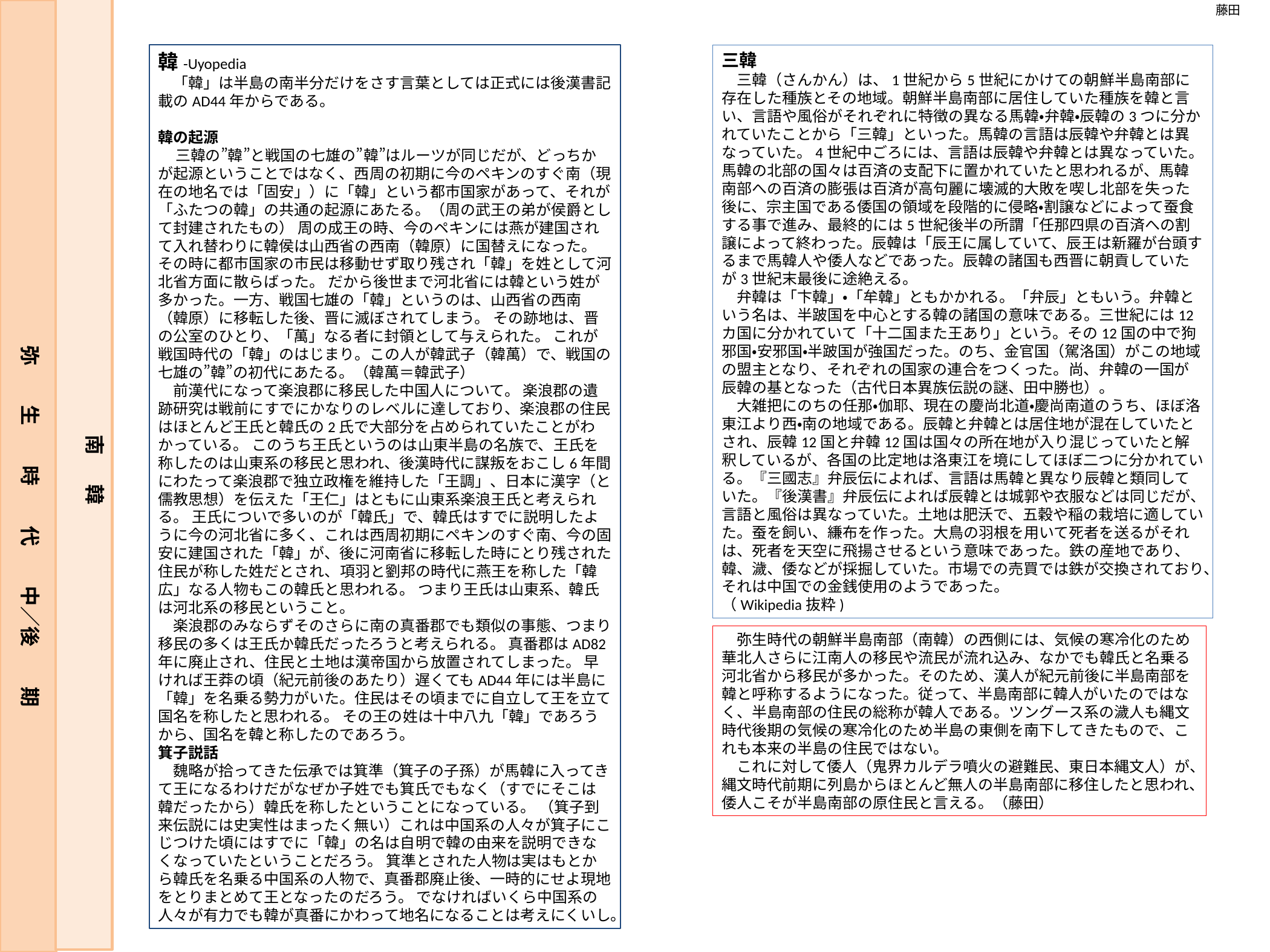

藤田
韓-Uyopedia
　「韓」は半島の南半分だけをさす言葉としては正式には後漢書記載のAD44年からである。

韓の起源
    三韓の”韓”と戦国の七雄の”韓”はルーツが同じだが、どっちかが起源ということではなく、西周の初期に今のペキンのすぐ南（現在の地名では「固安」）に「韓」という都市国家があって、それが「ふたつの韓」の共通の起源にあたる。（周の武王の弟が侯爵として封建されたもの） 周の成王の時、今のペキンには燕が建国されて入れ替わりに韓侯は山西省の西南（韓原）に国替えになった。 その時に都市国家の市民は移動せず取り残され「韓」を姓として河北省方面に散らばった。 だから後世まで河北省には韓という姓が多かった。一方、戦国七雄の「韓」というのは、山西省の西南（韓原）に移転した後、晋に滅ぼされてしまう。 その跡地は、晋の公室のひとり、「萬」なる者に封領として与えられた。 これが戦国時代の「韓」のはじまり。この人が韓武子（韓萬）で、戦国の七雄の”韓”の初代にあたる。（韓萬＝韓武子）
　前漢代になって楽浪郡に移民した中国人について。 楽浪郡の遺跡研究は戦前にすでにかなりのレベルに達しており、楽浪郡の住民はほとんど王氏と韓氏の2氏で大部分を占められていたことがわかっている。 このうち王氏というのは山東半島の名族で、王氏を称したのは山東系の移民と思われ、後漢時代に謀叛をおこし6年間にわたって楽浪郡で独立政権を維持した「王調」、日本に漢字（と儒教思想）を伝えた「王仁」はともに山東系楽浪王氏と考えられる。 王氏についで多いのが「韓氏」で、韓氏はすでに説明したように今の河北省に多く、これは西周初期にペキンのすぐ南、今の固安に建国された「韓」が、後に河南省に移転した時にとり残された住民が称した姓だとされ、項羽と劉邦の時代に燕王を称した「韓広」なる人物もこの韓氏と思われる。 つまり王氏は山東系、韓氏は河北系の移民ということ。
　楽浪郡のみならずそのさらに南の真番郡でも類似の事態、つまり移民の多くは王氏か韓氏だったろうと考えられる。 真番郡はAD82年に廃止され、住民と土地は漢帝国から放置されてしまった。 早ければ王莽の頃（紀元前後のあたり）遅くてもAD44年には半島に「韓」を名乗る勢力がいた。住民はその頃までに自立して王を立て国名を称したと思われる。 その王の姓は十中八九「韓」であろうから、国名を韓と称したのであろう。
箕子説話
　魏略が拾ってきた伝承では箕準（箕子の子孫）が馬韓に入ってきて王になるわけだがなぜか子姓でも箕氏でもなく（すでにそこは韓だったから）韓氏を称したということになっている。 （箕子到来伝説には史実性はまったく無い）これは中国系の人々が箕子にこじつけた頃にはすでに「韓」の名は自明で韓の由来を説明できなくなっていたということだろう。 箕準とされた人物は実はもとから韓氏を名乗る中国系の人物で、真番郡廃止後、一時的にせよ現地をとりまとめて王となったのだろう。 でなければいくら中国系の人々が有力でも韓が真番にかわって地名になることは考えにくいし。
三韓
　三韓（さんかん）は、1世紀から5世紀にかけての朝鮮半島南部に存在した種族とその地域。朝鮮半島南部に居住していた種族を韓と言い、言語や風俗がそれぞれに特徴の異なる馬韓・弁韓・辰韓の3つに分かれていたことから「三韓」といった。馬韓の言語は辰韓や弁韓とは異なっていた。4世紀中ごろには、言語は辰韓や弁韓とは異なっていた。馬韓の北部の国々は百済の支配下に置かれていたと思われるが、馬韓南部への百済の膨張は百済が高句麗に壊滅的大敗を喫し北部を失った後に、宗主国である倭国の領域を段階的に侵略・割譲などによって蚕食する事で進み、最終的には5世紀後半の所謂「任那四県の百済への割譲によって終わった。辰韓は「辰王に属していて、辰王は新羅が台頭するまで馬韓人や倭人などであった。辰韓の諸国も西晋に朝貢していたが3世紀末最後に途絶える。
　弁韓は「卞韓」・「牟韓」ともかかれる。「弁辰」ともいう。弁韓という名は、半跛国を中心とする韓の諸国の意味である。三世紀には12カ国に分かれていて「十二国また王あり」という。その12国の中で狗邪国・安邪国・半跛国が強国だった。のち、金官国（駕洛国）がこの地域の盟主となり、それぞれの国家の連合をつくった。尚、弁韓の一国が辰韓の基となった（古代日本異族伝説の謎、田中勝也）。
　大雑把にのちの任那・伽耶、現在の慶尚北道・慶尚南道のうち、ほぼ洛東江より西・南の地域である。辰韓と弁韓とは居住地が混在していたとされ、辰韓12国と弁韓12国は国々の所在地が入り混じっていたと解釈しているが、各国の比定地は洛東江を境にしてほぼ二つに分かれている。『三國志』弁辰伝によれば、言語は馬韓と異なり辰韓と類同していた。『後漢書』弁辰伝によれば辰韓とは城郭や衣服などは同じだが、言語と風俗は異なっていた。土地は肥沃で、五穀や稲の栽培に適していた。蚕を飼い、縑布を作った。大鳥の羽根を用いて死者を送るがそれは、死者を天空に飛揚させるという意味であった。鉄の産地であり、韓、濊、倭などが採掘していた。市場での売買では鉄が交換されており、それは中国での金銭使用のようであった。
（Wikipedia抜粋)
弥　　生　　時　　代　　中／後　　期
南 　 韓
　弥生時代の朝鮮半島南部（南韓）の西側には、気候の寒冷化のため華北人さらに江南人の移民や流民が流れ込み、なかでも韓氏と名乗る河北省から移民が多かった。そのため、漢人が紀元前後に半島南部を韓と呼称するようになった。従って、半島南部に韓人がいたのではなく、半島南部の住民の総称が韓人である。ツングース系の濊人も縄文時代後期の気候の寒冷化のため半島の東側を南下してきたもので、これも本来の半島の住民ではない。
　これに対して倭人（鬼界カルデラ噴火の避難民、東日本縄文人）が、縄文時代前期に列島からほとんど無人の半島南部に移住したと思われ、倭人こそが半島南部の原住民と言える。（藤田）